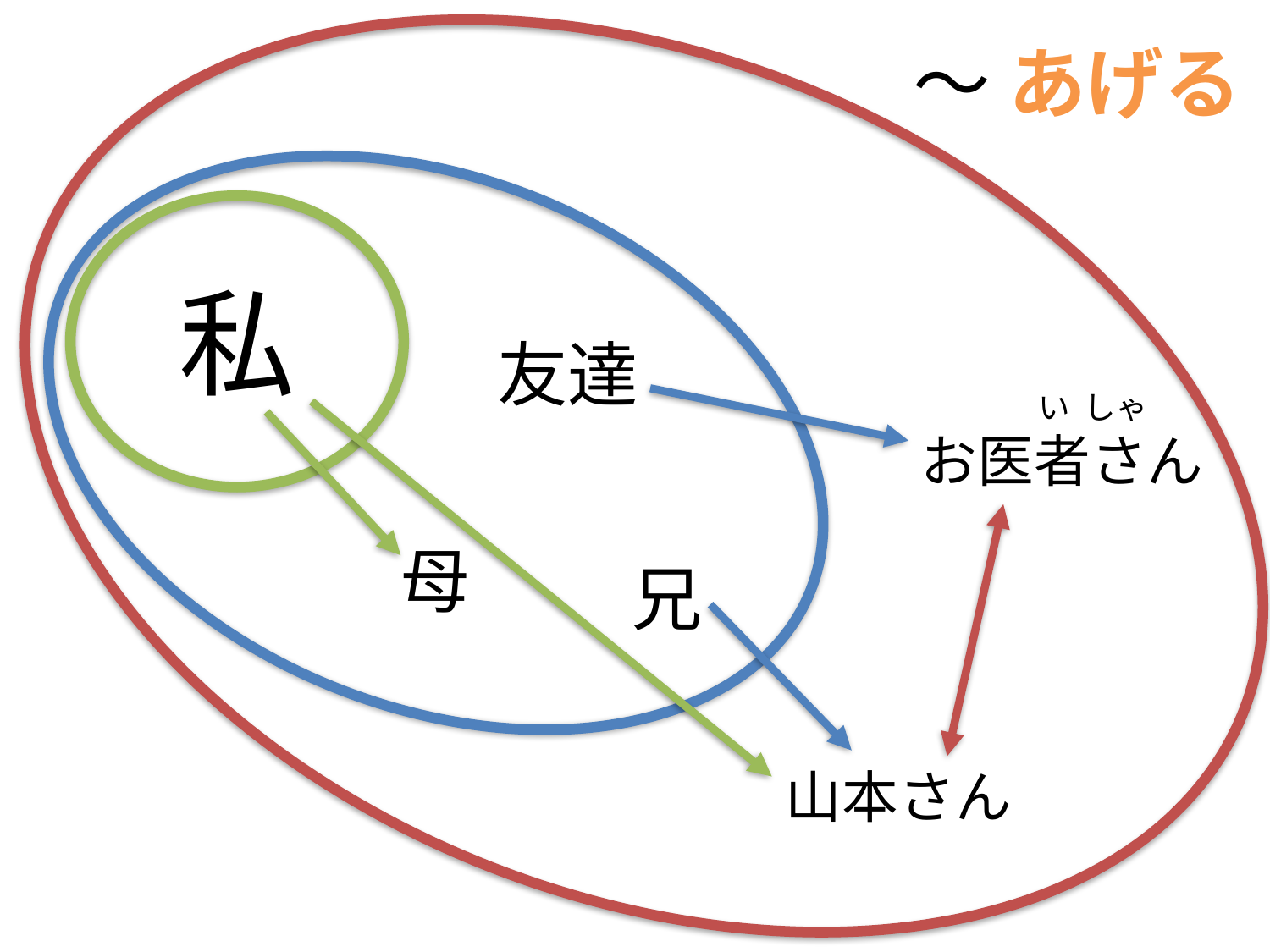

〜 あげる

私
友達
  　　　い  しゃ
お医者さん
母
兄
山本さん